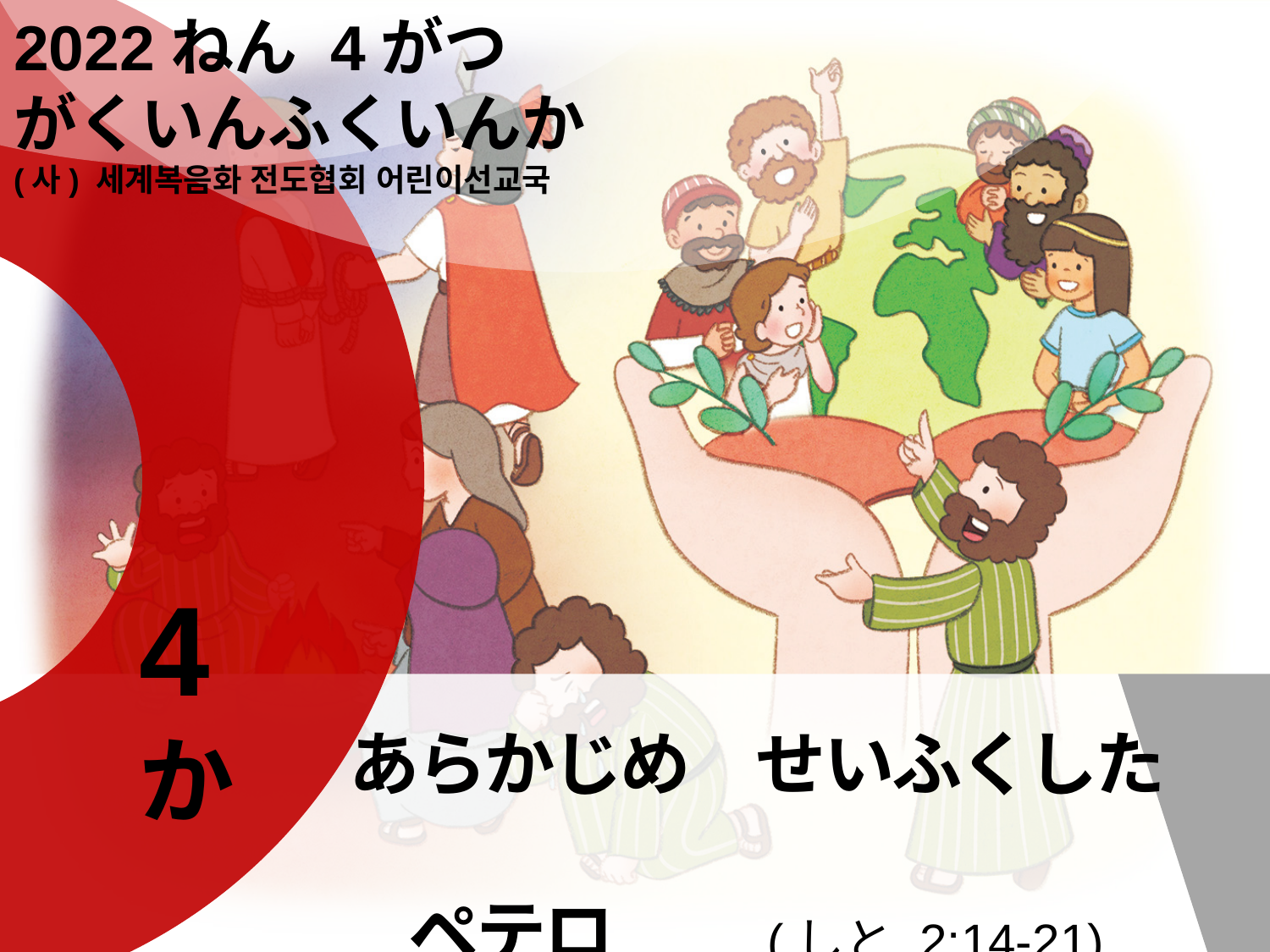

2022ねん 4がつ
がくいんふくいんか
(사) 세계복음화 전도협회 어린이선교국
4か

あらかじめ　せいふくした
ペテロ　　(しと 2:14-21)